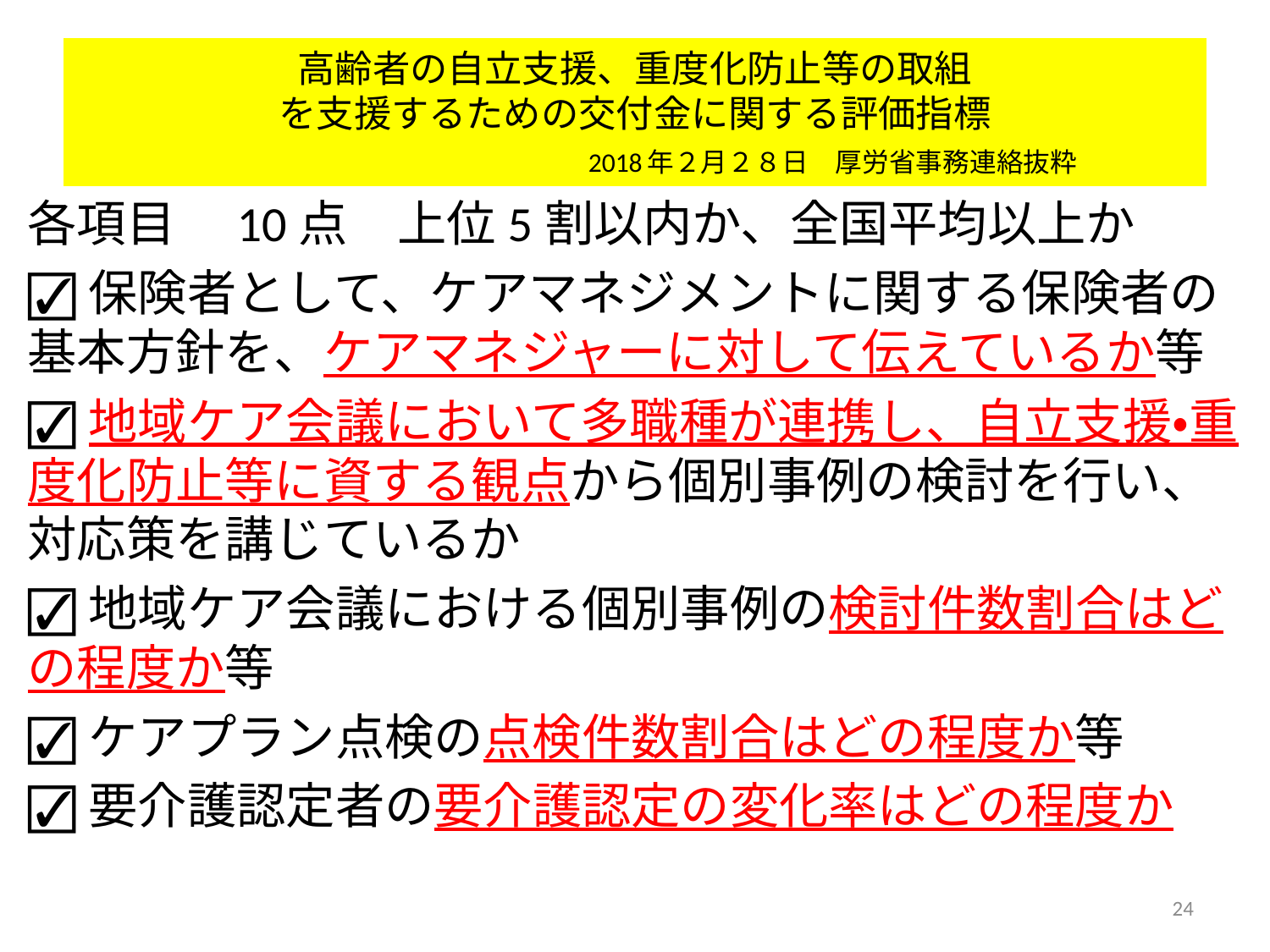

# 高齢者の自立支援、重度化防止等の取組 を支援するための交付金に関する評価指標 　　　　　　　　　　　2018年２月２８日　厚労省事務連絡抜粋
各項目　10点　上位5割以内か、全国平均以上か
☑保険者として、ケアマネジメントに関する保険者の基本方針を、ケアマネジャーに対して伝えているか等
☑地域ケア会議において多職種が連携し、自立支援・重度化防止等に資する観点から個別事例の検討を行い、対応策を講じているか
☑地域ケア会議における個別事例の検討件数割合はどの程度か等
☑ケアプラン点検の点検件数割合はどの程度か等
☑要介護認定者の要介護認定の変化率はどの程度か

24